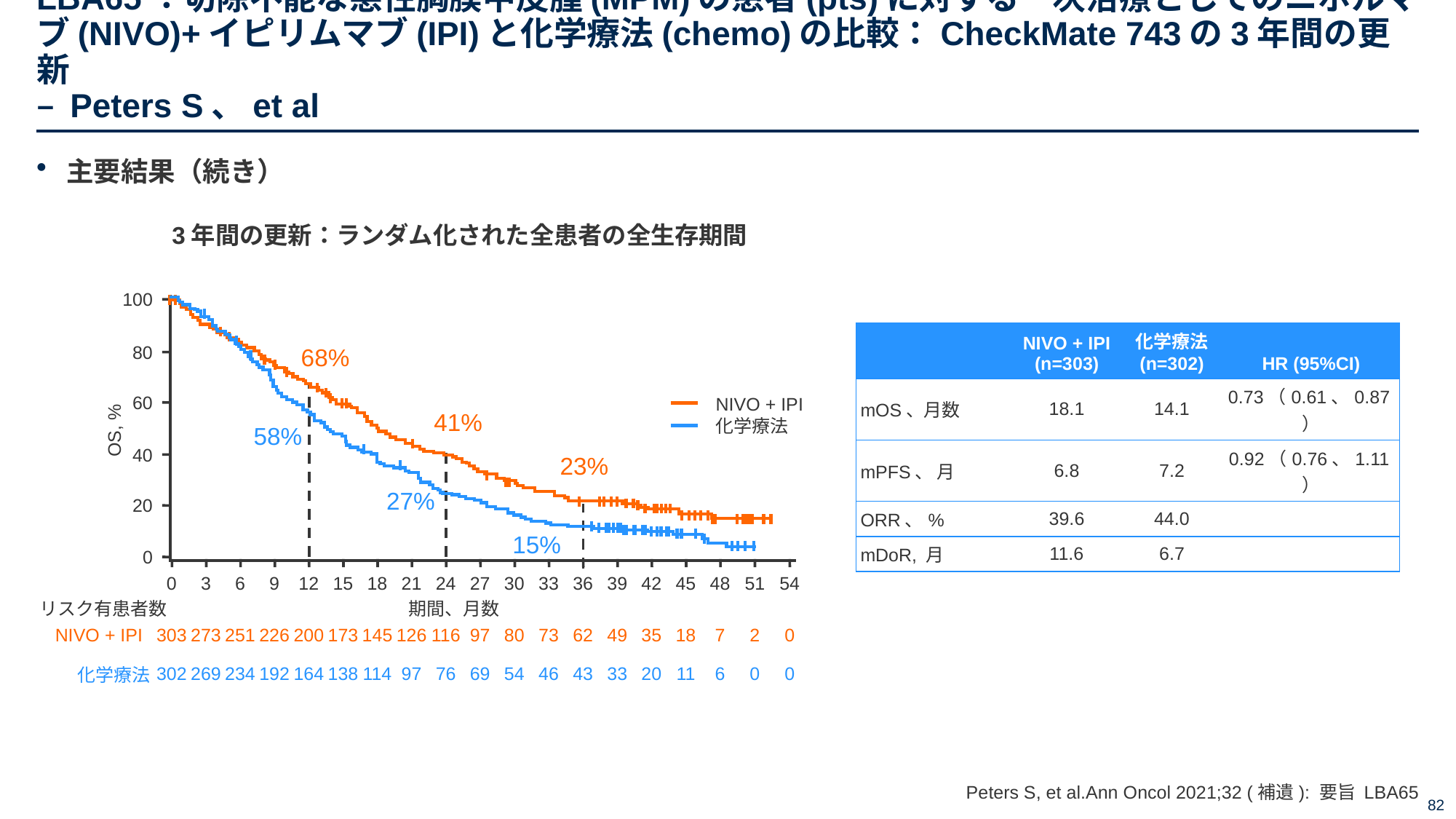

# LBA65：切除不能な悪性胸膜中皮腫(MPM)の患者(pts)に対する一次治療としてのニボルマブ(NIVO)+イピリムマブ(IPI)と化学療法(chemo)の比較：CheckMate 743の3年間の更新 – Peters S、et al
主要結果（続き）
3年間の更新：ランダム化された全患者の全生存期間
100

80

68%

60
NIVO + IPI
化学療法
41%

OS, %
58%
40

23%

27%
20

15%

0

0
3
6
9
12
15
18
21
24
27
30
33
36
39
42
45
48
51
54
期間、月数
リスク有患者数
NIVO + IPI
303
273
251
226
200
173
145
126
116
97
80
73
62
49
35
18
7
2
0
302
269
234
192
164
138
114
97
76
69
54
46
43
33
20
11
6
0
0
化学療法
|  | NIVO + IPI (n=303) | 化学療法 (n=302) | HR (95%CI) |
| --- | --- | --- | --- |
| mOS、月数 | 18.1 | 14.1 | 0.73（0.61、0.87） |
| mPFS、 月 | 6.8 | 7.2 | 0.92（0.76、1.11） |
| ORR、% | 39.6 | 44.0 |  |
| mDoR, 月 | 11.6 | 6.7 |  |
Peters S, et al.Ann Oncol 2021;32 (補遺): 要旨 LBA65